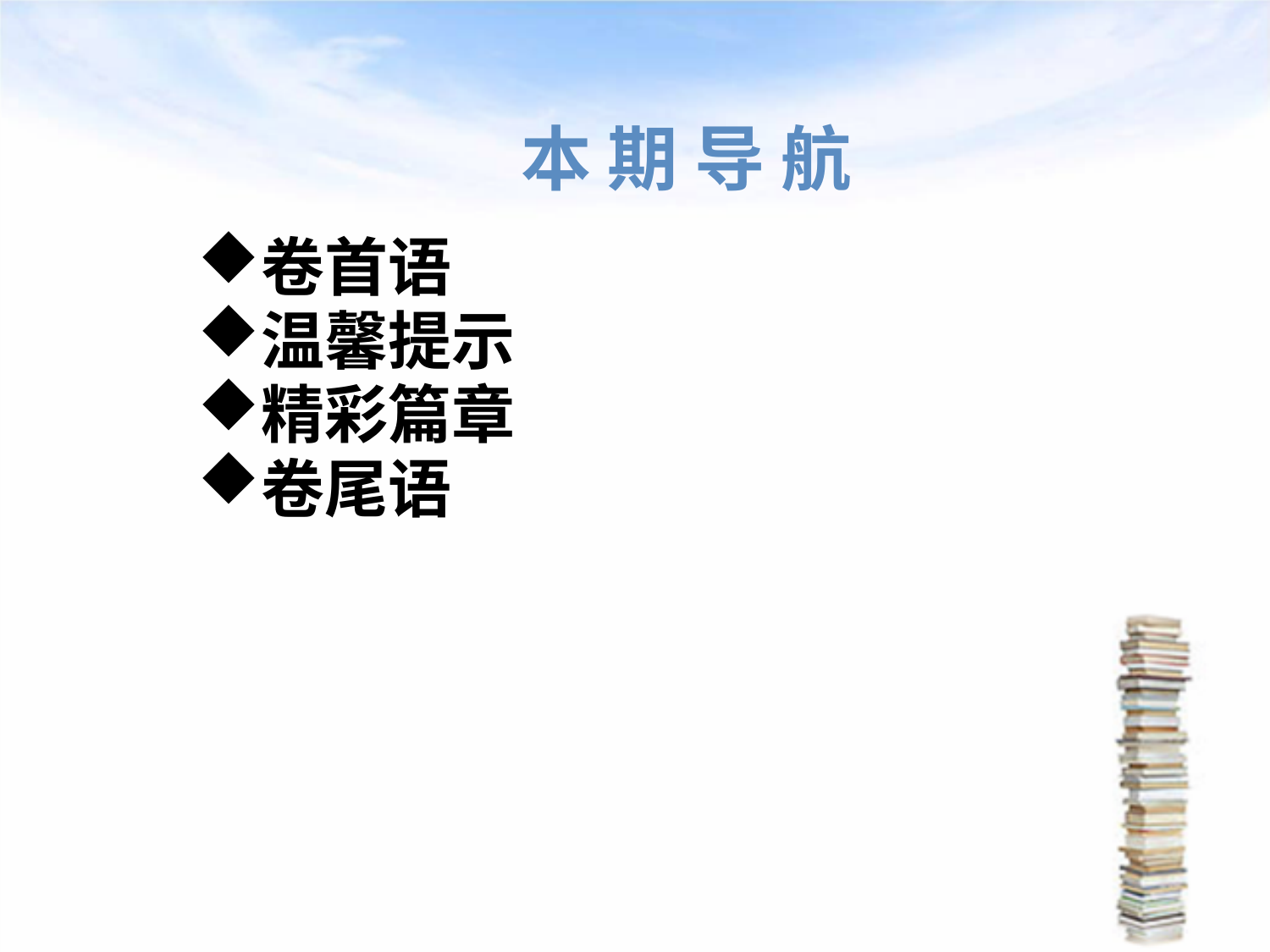

# 本 期 导 航
卷首语
温馨提示
精彩篇章
卷尾语